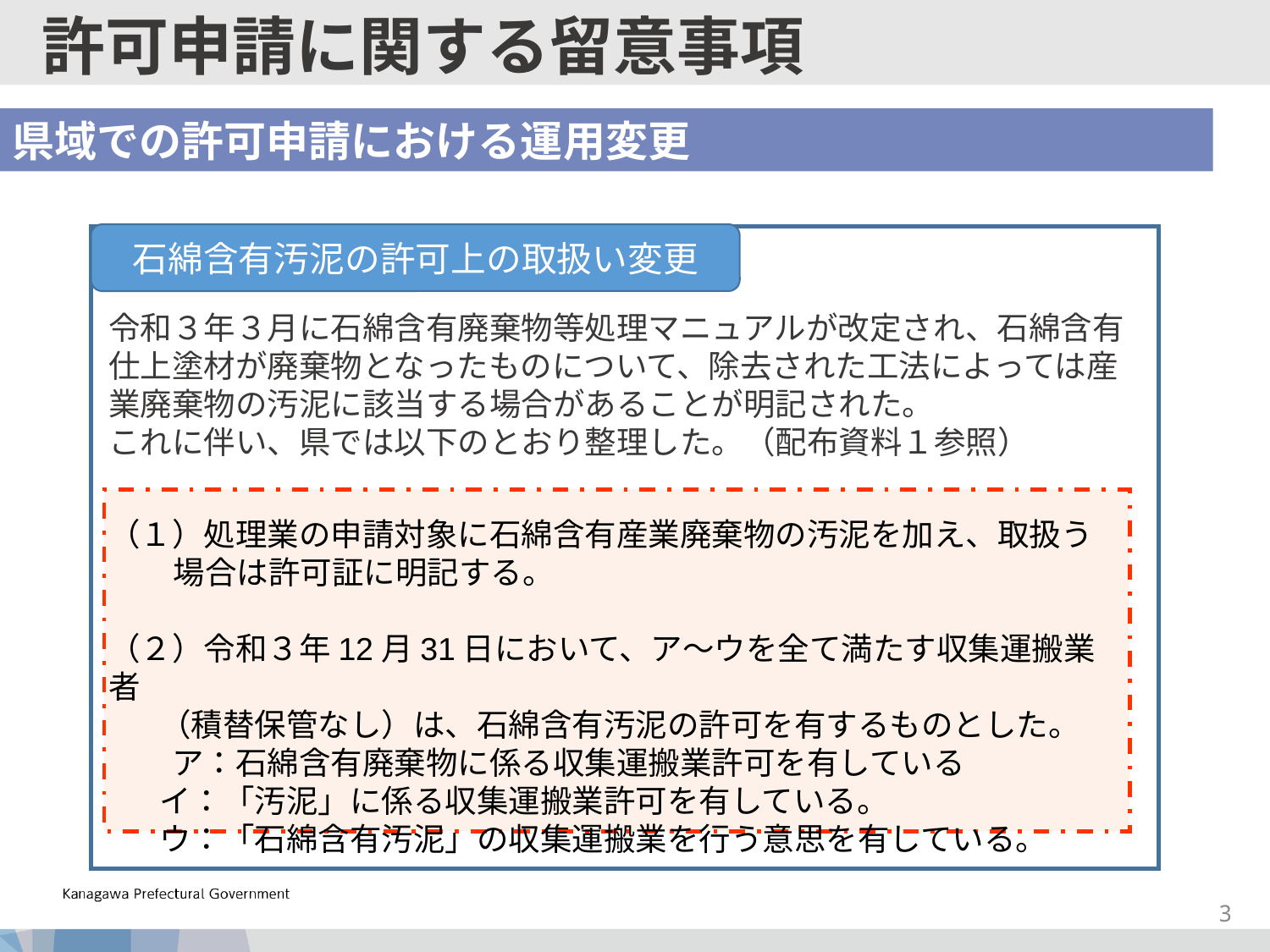

許可申請に関する留意事項

県域での許可申請における運用変更
石綿含有汚泥の許可上の取扱い変更

令和３年３月に石綿含有廃棄物等処理マニュアルが改定され、石綿含有仕上塗材が廃棄物となったものについて、除去された工法によっては産業廃棄物の汚泥に該当する場合があることが明記された。
これに伴い、県では以下のとおり整理した。（配布資料１参照）

（１）処理業の申請対象に石綿含有産業廃棄物の汚泥を加え、取扱う
        場合は許可証に明記する。

（２）令和３年12月31日において、ア～ウを全て満たす収集運搬業者
      （積替保管なし）は、石綿含有汚泥の許可を有するものとした。
　　ア：石綿含有廃棄物に係る収集運搬業許可を有している
      イ：「汚泥」に係る収集運搬業許可を有している。
      ウ：「石綿含有汚泥」の収集運搬業を行う意思を有している。
3